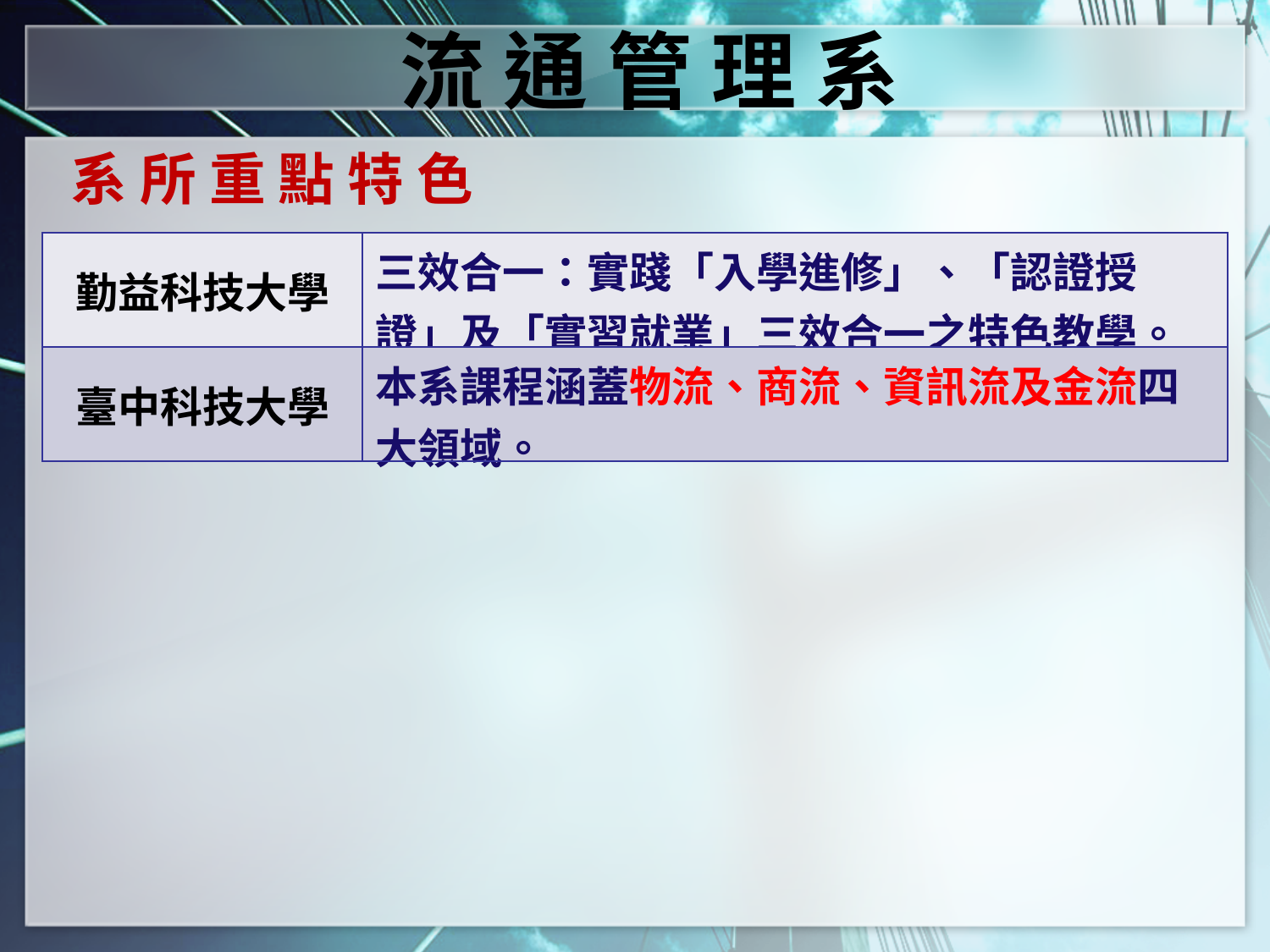

流 通 管 理 系
系 所 重 點 特 色
| 勤益科技大學 | 三效合一：實踐「入學進修」、「認證授證」及「實習就業」三效合一之特色教學。 |
| --- | --- |
| 臺中科技大學 | 本系課程涵蓋物流、商流、資訊流及金流四大領域。 |